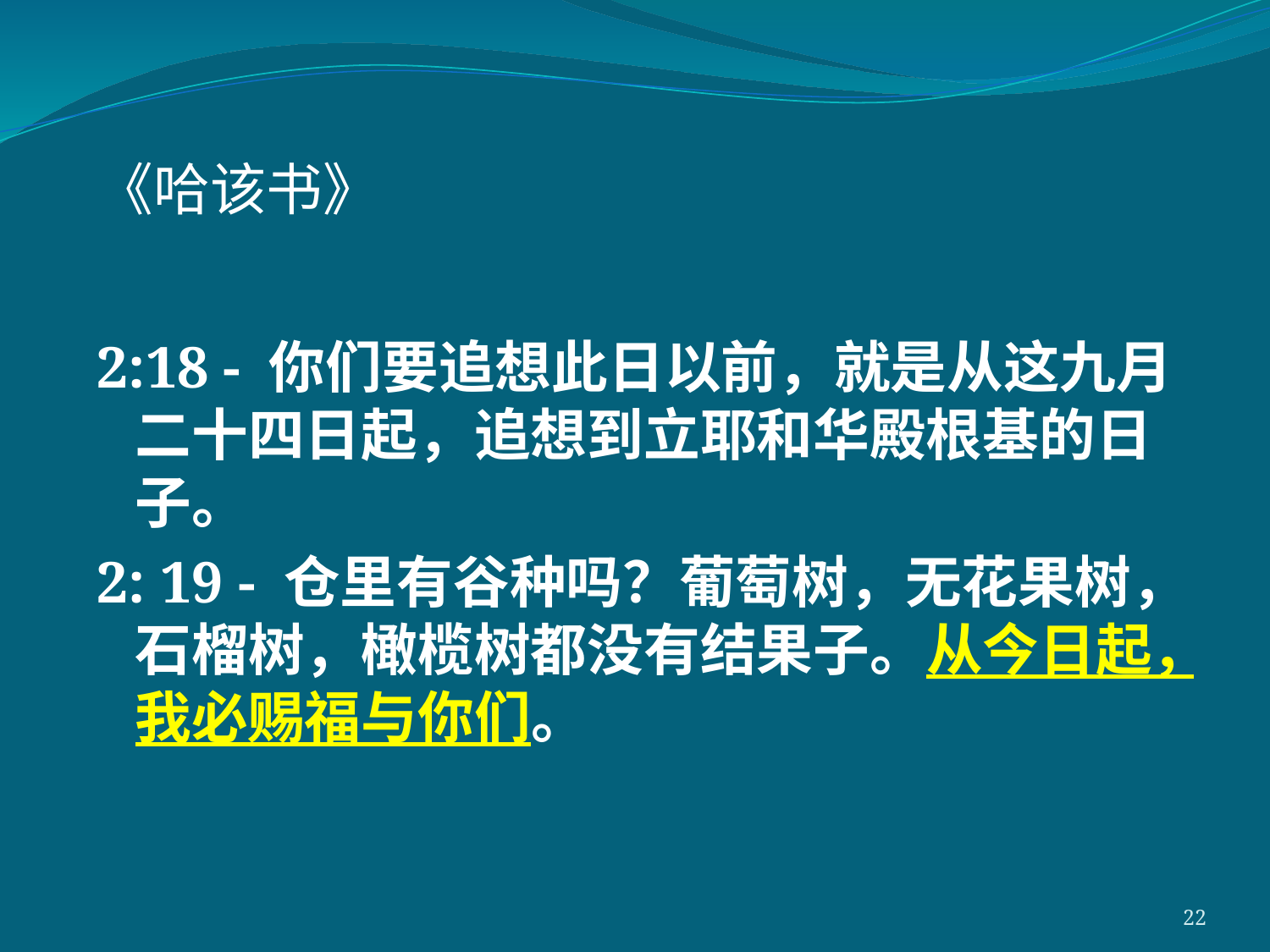

《哈该书》

2:18 - 你们要追想此日以前，就是从这九月二十四日起，追想到立耶和华殿根基的日子。
2: 19 - 仓里有谷种吗？葡萄树，无花果树，石榴树，橄榄树都没有结果子。从今日起，我必赐福与你们。

22